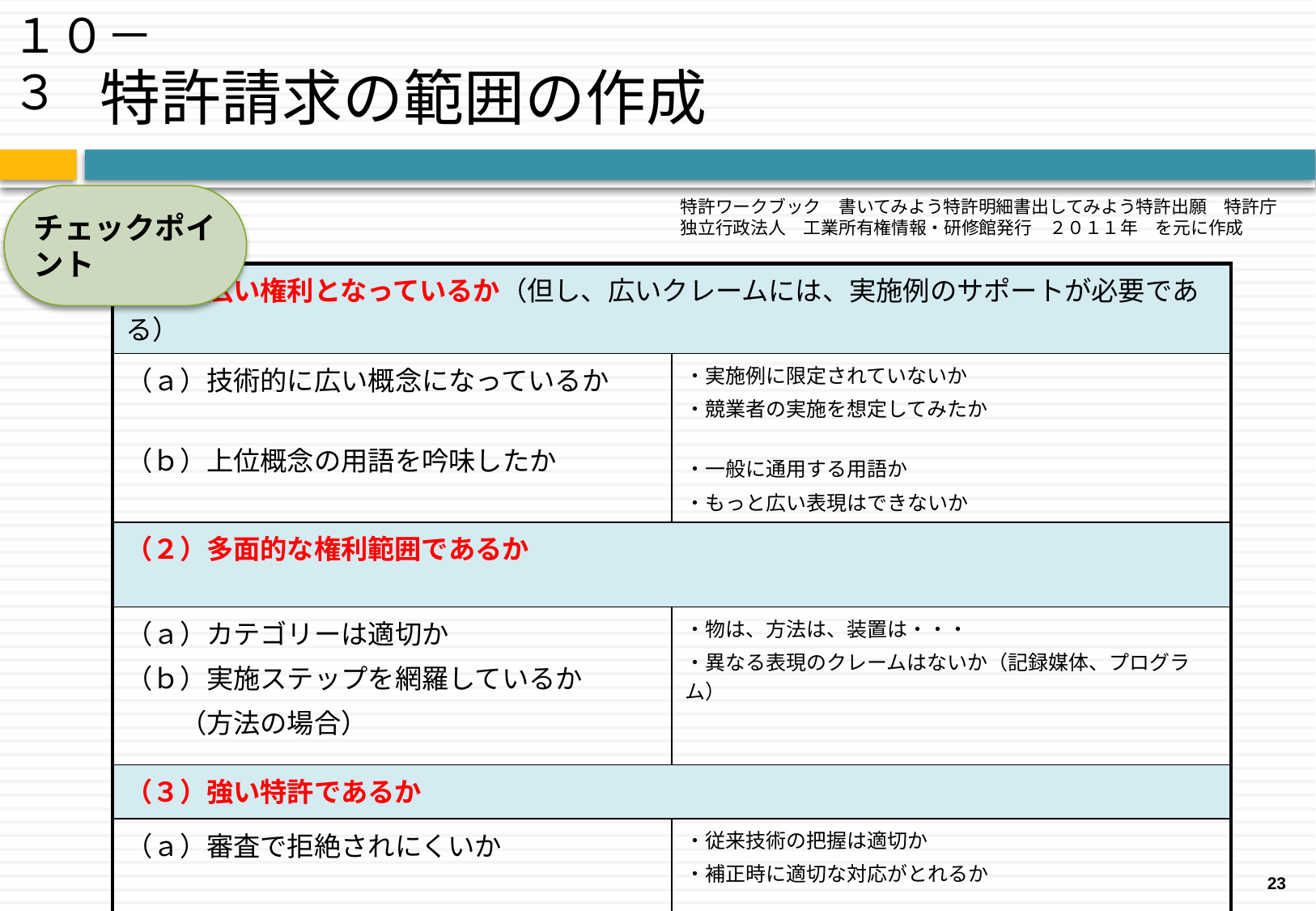

１０－３
# 特許請求の範囲の作成
チェックポイント
特許ワークブック　書いてみよう特許明細書出してみよう特許出願　特許庁　独立行政法人　工業所有権情報・研修館発行　２０１１年　を元に作成
| （１）広い権利となっているか（但し、広いクレームには、実施例のサポートが必要である） |  |
| --- | --- |
| （ａ）技術的に広い概念になっているか （ｂ）上位概念の用語を吟味したか | ・実施例に限定されていないか ・競業者の実施を想定してみたか ・一般に通用する用語か ・もっと広い表現はできないか |
| （２）多面的な権利範囲であるか |  |
| （ａ）カテゴリーは適切か （ｂ）実施ステップを網羅しているか 　　（方法の場合） | ・物は、方法は、装置は・・・ ・異なる表現のクレームはないか（記録媒体、プログラム） |
| （３）強い特許であるか |  |
| （ａ）審査で拒絶されにくいか （ｂ）権利行使は容易か | ・従来技術の把握は適切か ・補正時に適切な対応がとれるか ・用語は、疑義を生じにくいか ・技術の進歩を予想したクレームか |
23